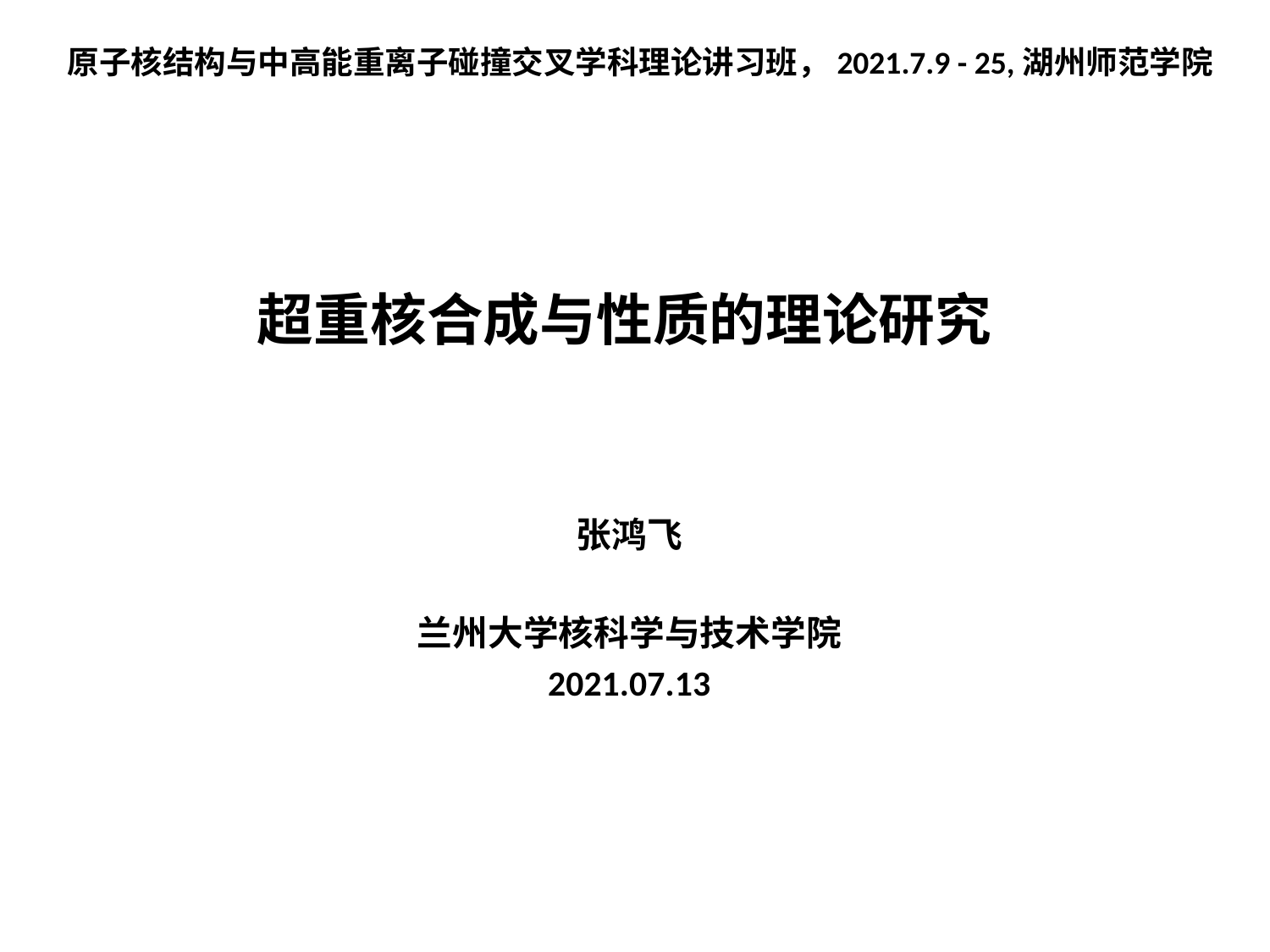

原子核结构与中高能重离子碰撞交叉学科理论讲习班，2021.7.9 - 25,湖州师范学院
# 超重核合成与性质的理论研究
张鸿飞

兰州大学核科学与技术学院
2021.07.13